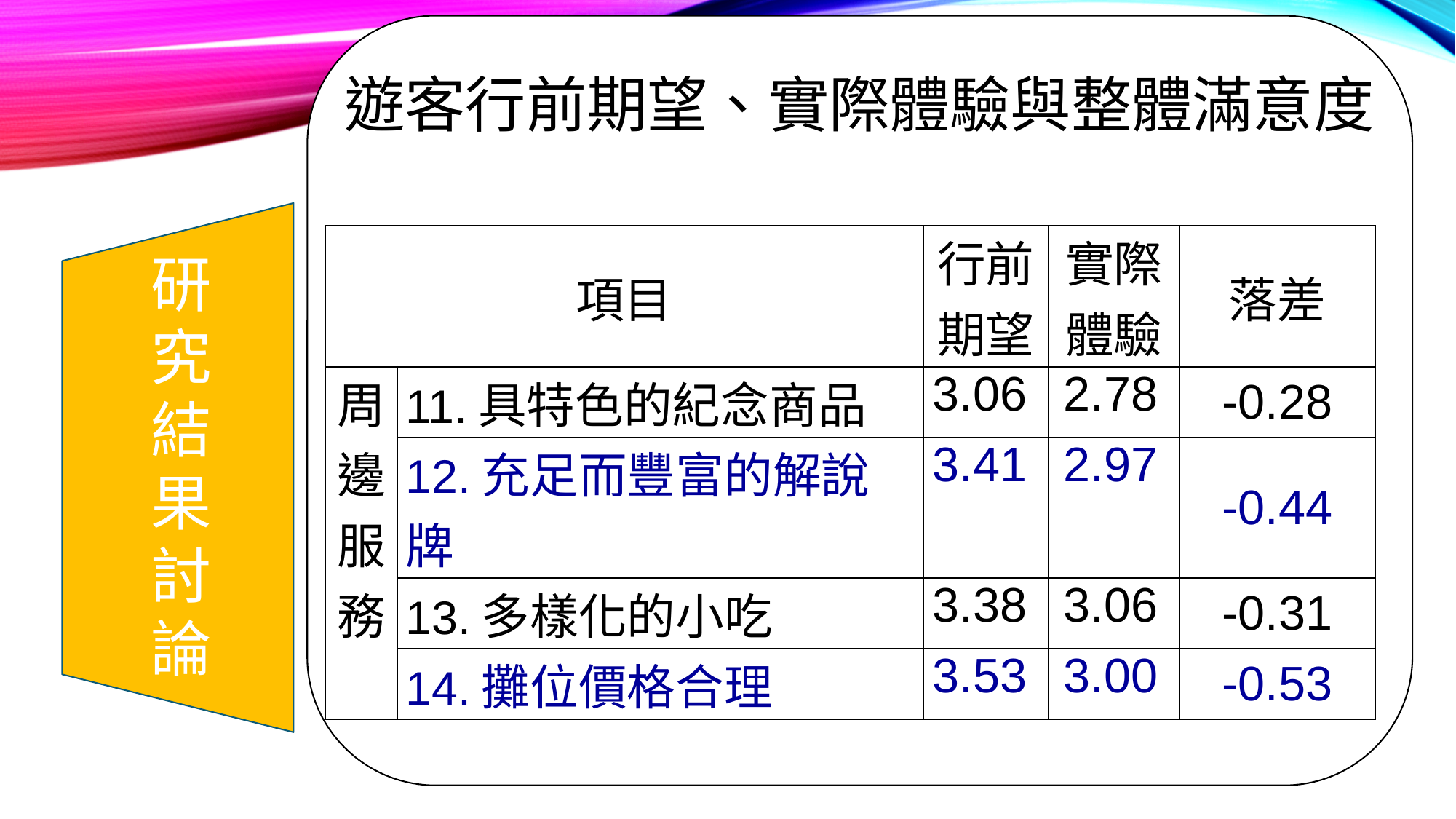

# 遊客行前期望、實際體驗與整體滿意度
研究結果討論

| 項目 |  | 行前期望 | 實際體驗 | 落差 |
| --- | --- | --- | --- | --- |
| 周邊服務 | 11.具特色的紀念商品 | 3.06 | 2.78 | -0.28 |
|  | 12.充足而豐富的解說牌 | 3.41 | 2.97 | -0.44 |
|  | 13.多樣化的小吃 | 3.38 | 3.06 | -0.31 |
|  | 14.攤位價格合理 | 3.53 | 3.00 | -0.53 |